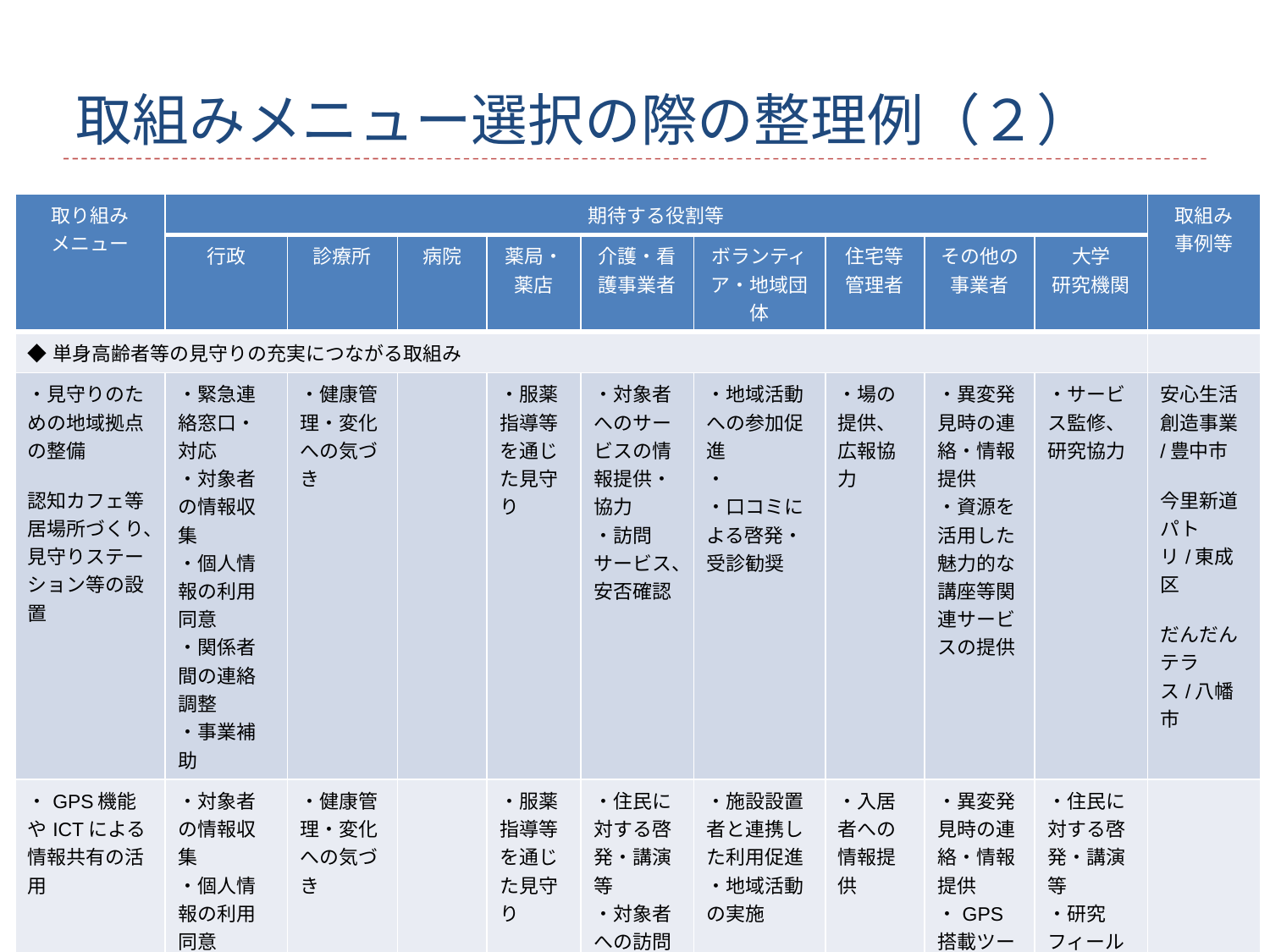

# 取組みメニュー選択の際の整理例（２）
| 取り組み メニュー | 期待する役割等 |  |  |  |  |  |  |  |  | 取組み 事例等 |
| --- | --- | --- | --- | --- | --- | --- | --- | --- | --- | --- |
|  | 行政 | 診療所 | 病院 | 薬局・薬店 | 介護・看護事業者 | ボランティア・地域団体 | 住宅等管理者 | その他の事業者 | 大学 研究機関 |  |
| ◆単身高齢者等の見守りの充実につながる取組み |  |  |  |  |  |  |  |  |  |  |
| ・見守りのための地域拠点の整備 認知カフェ等居場所づくり、見守りステーション等の設置 | ・緊急連絡窓口・対応 ・対象者の情報収集 ・個人情報の利用同意 ・関係者間の連絡調整 ・事業補助 | ・健康管理・変化への気づき |  | ・服薬指導等を通じた見守り | ・対象者へのサービスの情報提供・協力 ・訪問サービス、安否確認 | ・地域活動への参加促進 ・ ・口コミによる啓発・受診勧奨 | ・場の提供、広報協力 | ・異変発見時の連絡・情報提供 ・資源を活用した魅力的な講座等関連サービスの提供 | ・サービス監修、研究協力 | 安心生活創造事業/豊中市 今里新道パトリ/東成区 だんだんテラス/八幡市 |
| ・GPS機能やICTによる情報共有の活用 | ・対象者の情報収集 ・個人情報の利用同意 ・関係者間の連絡調整 ・事業補助 | ・健康管理・変化への気づき |  | ・服薬指導等を通じた見守り | ・住民に対する啓発・講演等 ・対象者への訪問サービス、安否確認、情報収集等 | ・施設設置者と連携した利用促進 ・地域活動の実施 | ・入居者への情報提供 | ・異変発見時の連絡・情報提供 ・GPS搭載ツールなど新たなサービスの開発 | ・住民に対する啓発・講演等 ・研究フィールドとして事業に協力 |  |
58